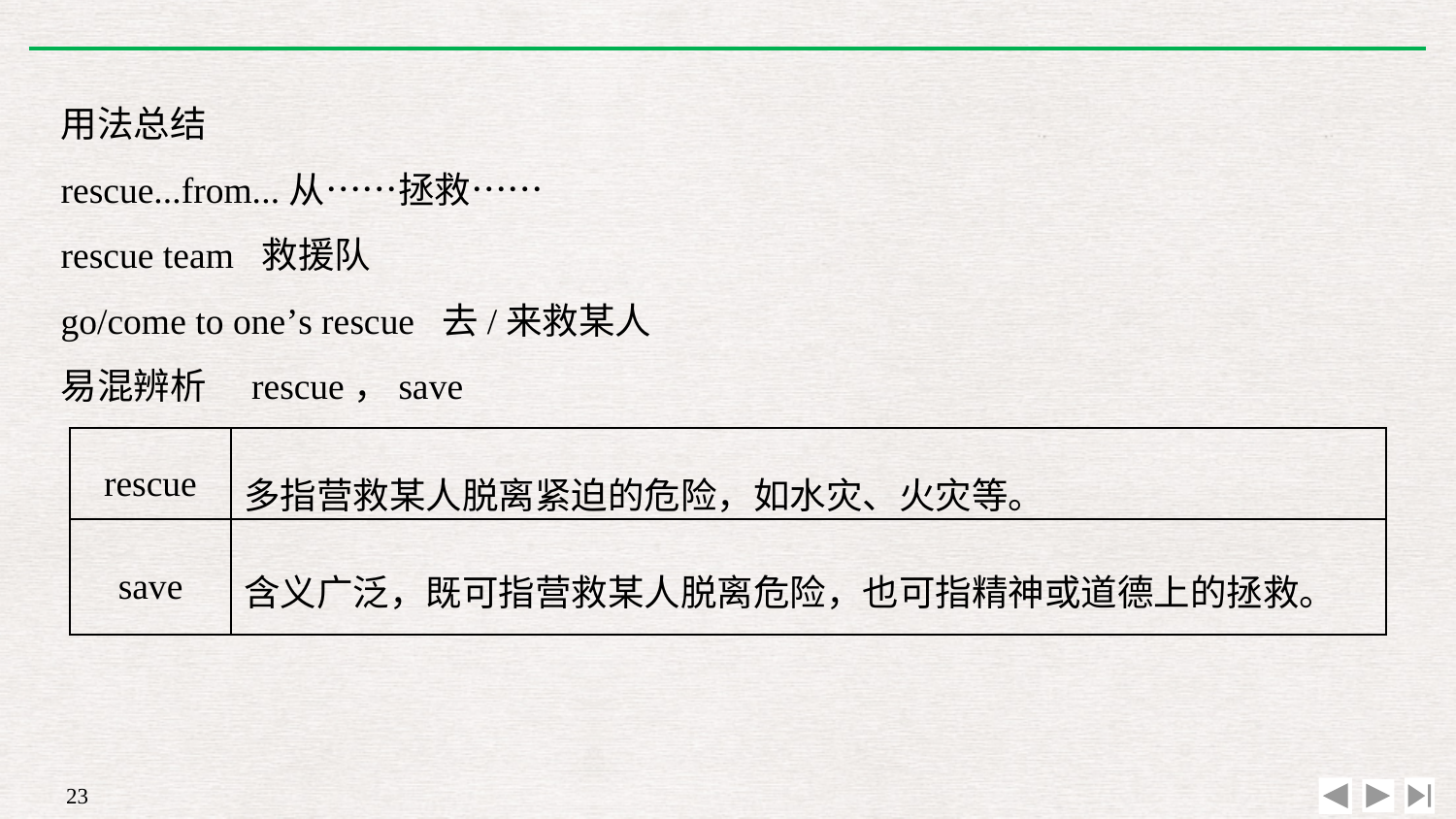

用法总结
rescue...from...从……拯救……
rescue team  救援队
go/come to one’s rescue  去/来救某人
易混辨析　rescue，save
| rescue | 多指营救某人脱离紧迫的危险，如水灾、火灾等。 |
| --- | --- |
| save | 含义广泛，既可指营救某人脱离危险，也可指精神或道德上的拯救。 |